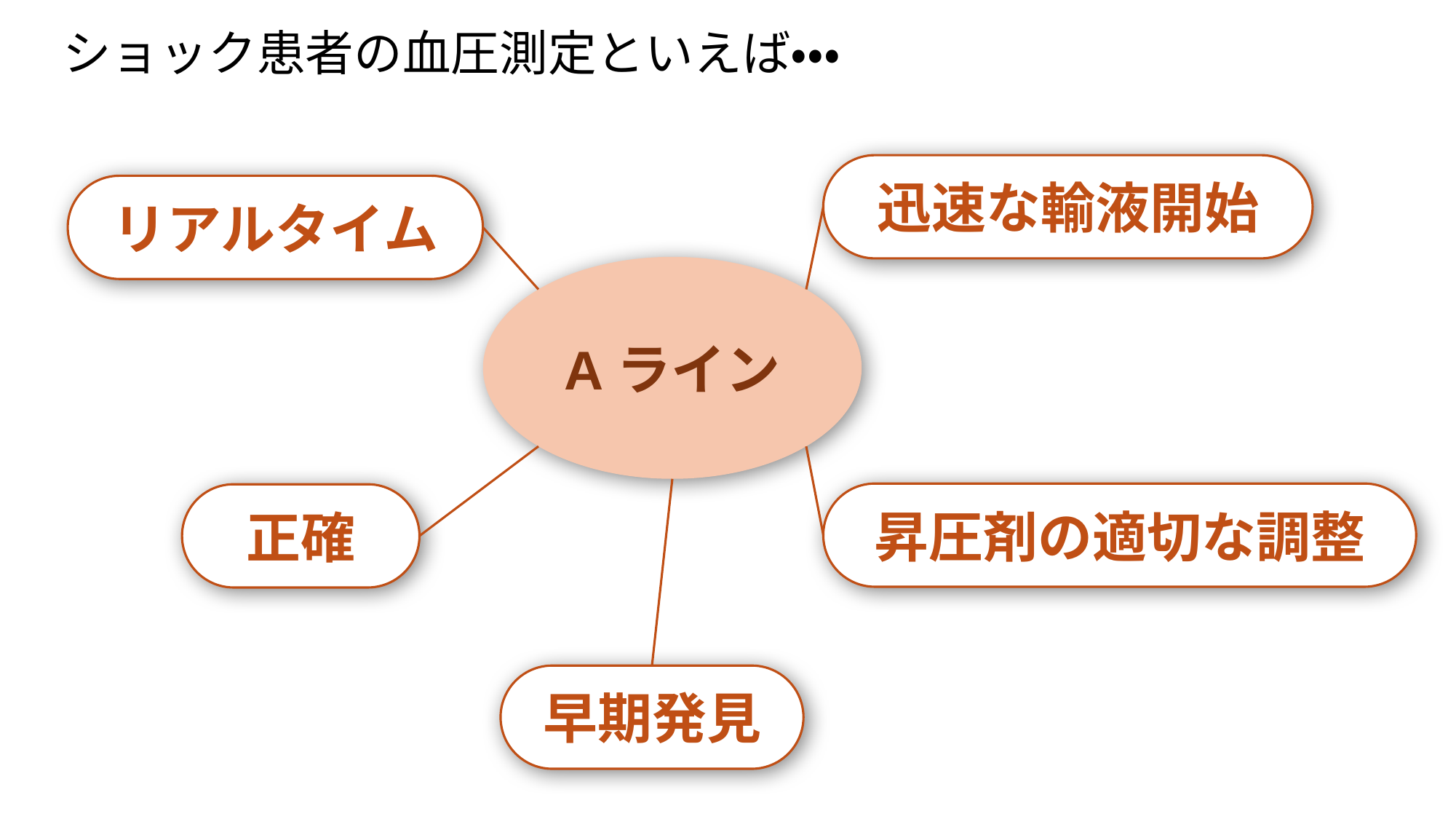

ショック患者の血圧測定といえば・・・
迅速な輸液開始
リアルタイム
Aライン
昇圧剤の適切な調整
正確
早期発見